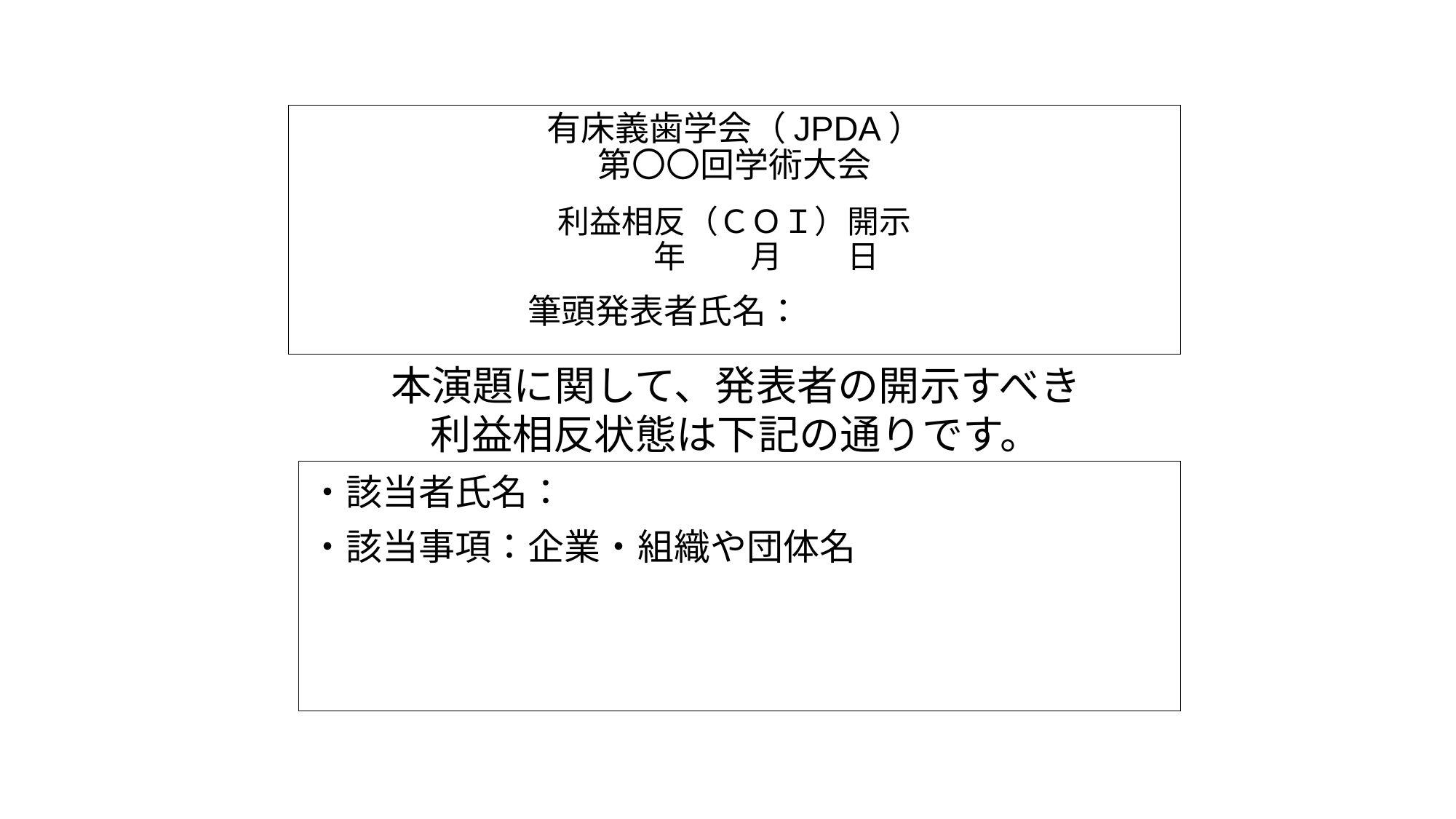

# 有床義歯学会（JPDA） 第〇〇回学術大会 利益相反（ＣＯＩ）開示 　　年　　月　　日
筆頭発表者氏名：
本演題に関して、発表者の開示すべき
利益相反状態は下記の通りです。
・該当者氏名：
・該当事項：企業・組織や団体名